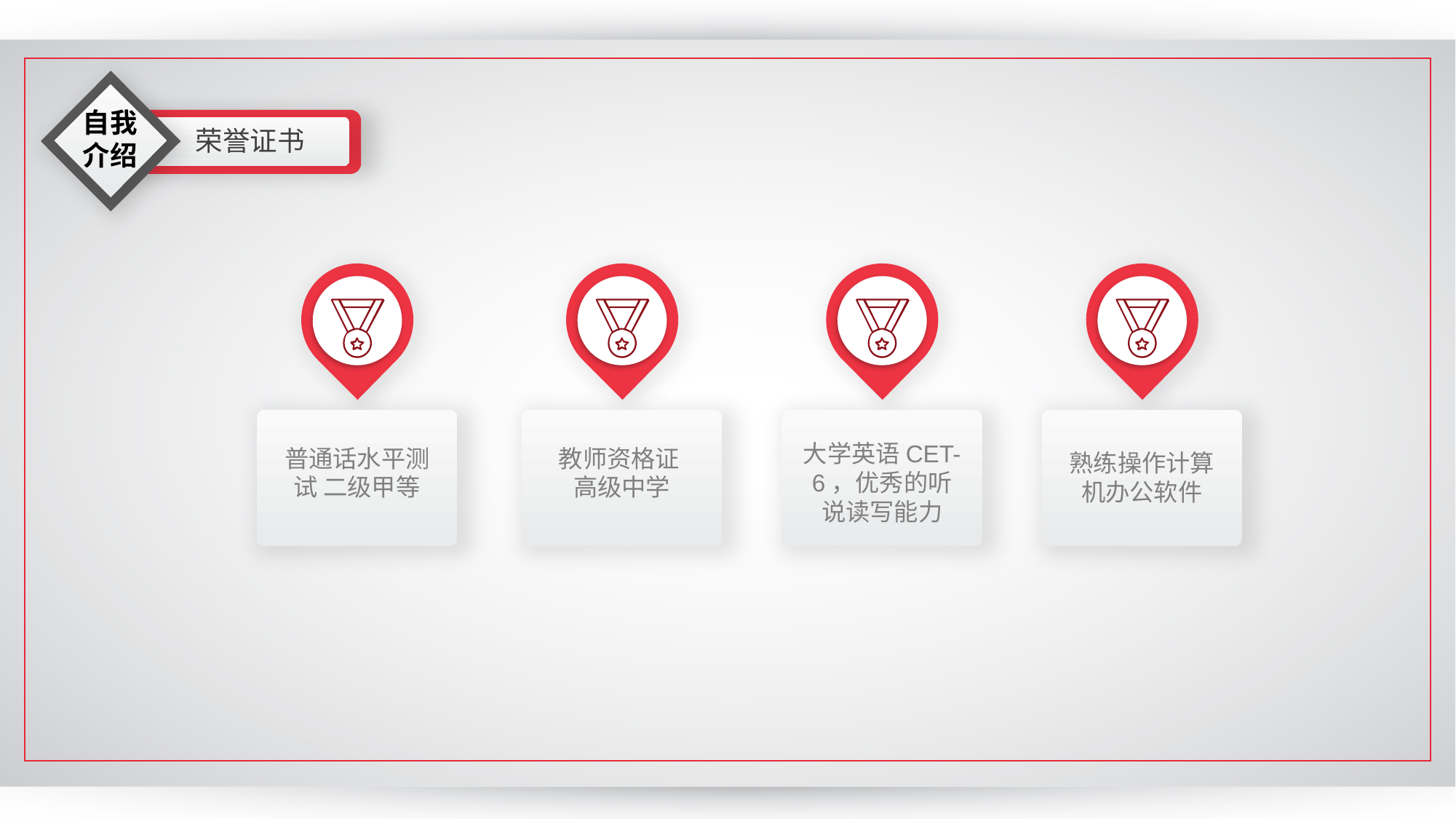

自我介绍

荣誉证书

普通话水平测试 二级甲等

教师资格证
高级中学

大学英语CET-6，优秀的听说读写能力

熟练操作计算机办公软件